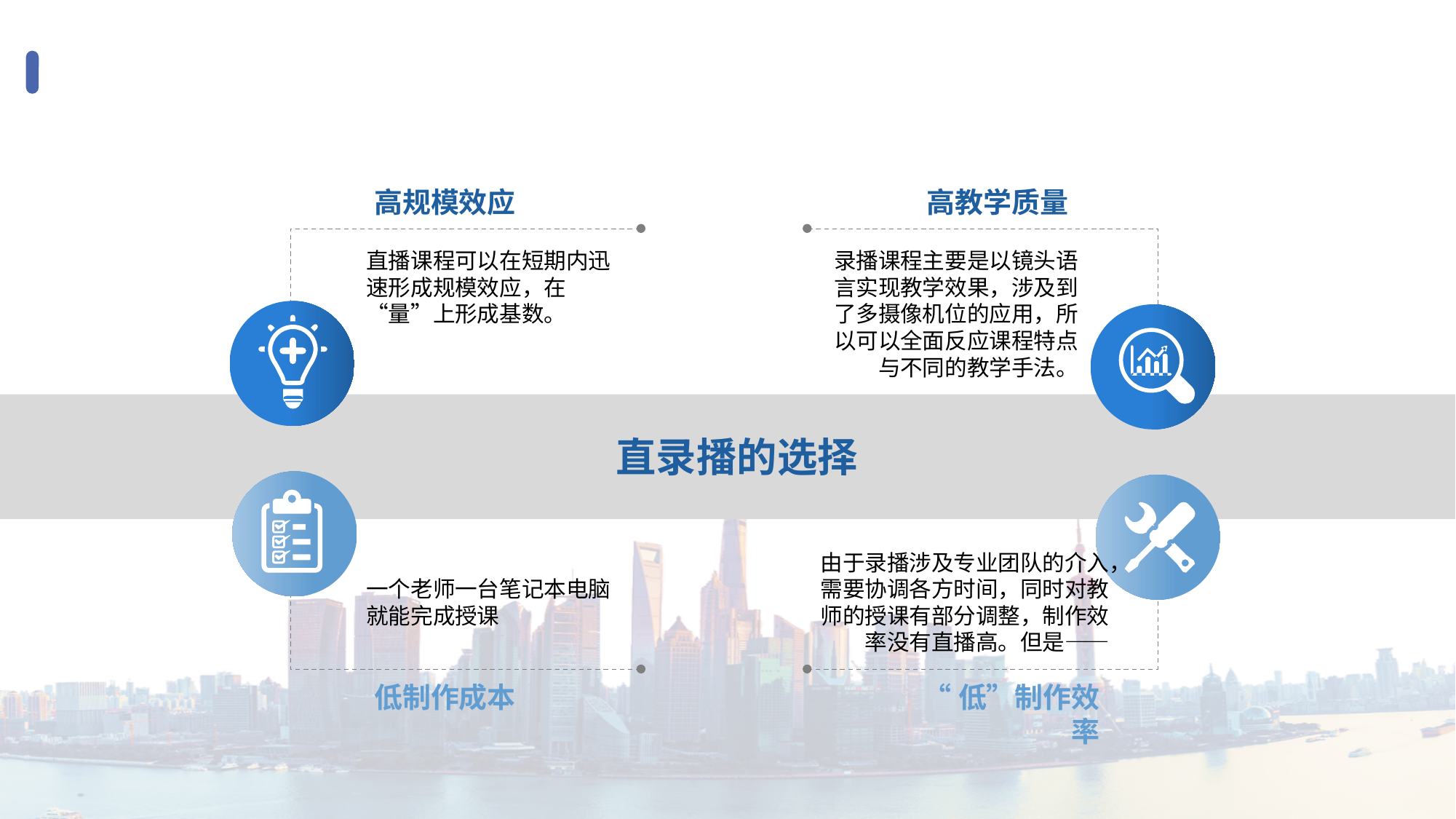

高规模效应
高教学质量

直播课程可以在短期内迅速形成规模效应，在“量”上形成基数。
录播课程主要是以镜头语言实现教学效果，涉及到了多摄像机位的应用，所以可以全面反应课程特点与不同的教学手法。

直录播的选择

由于录播涉及专业团队的介入，需要协调各方时间，同时对教师的授课有部分调整，制作效率没有直播高。但是——
一个老师一台笔记本电脑就能完成授课

低制作成本
“低”制作效率